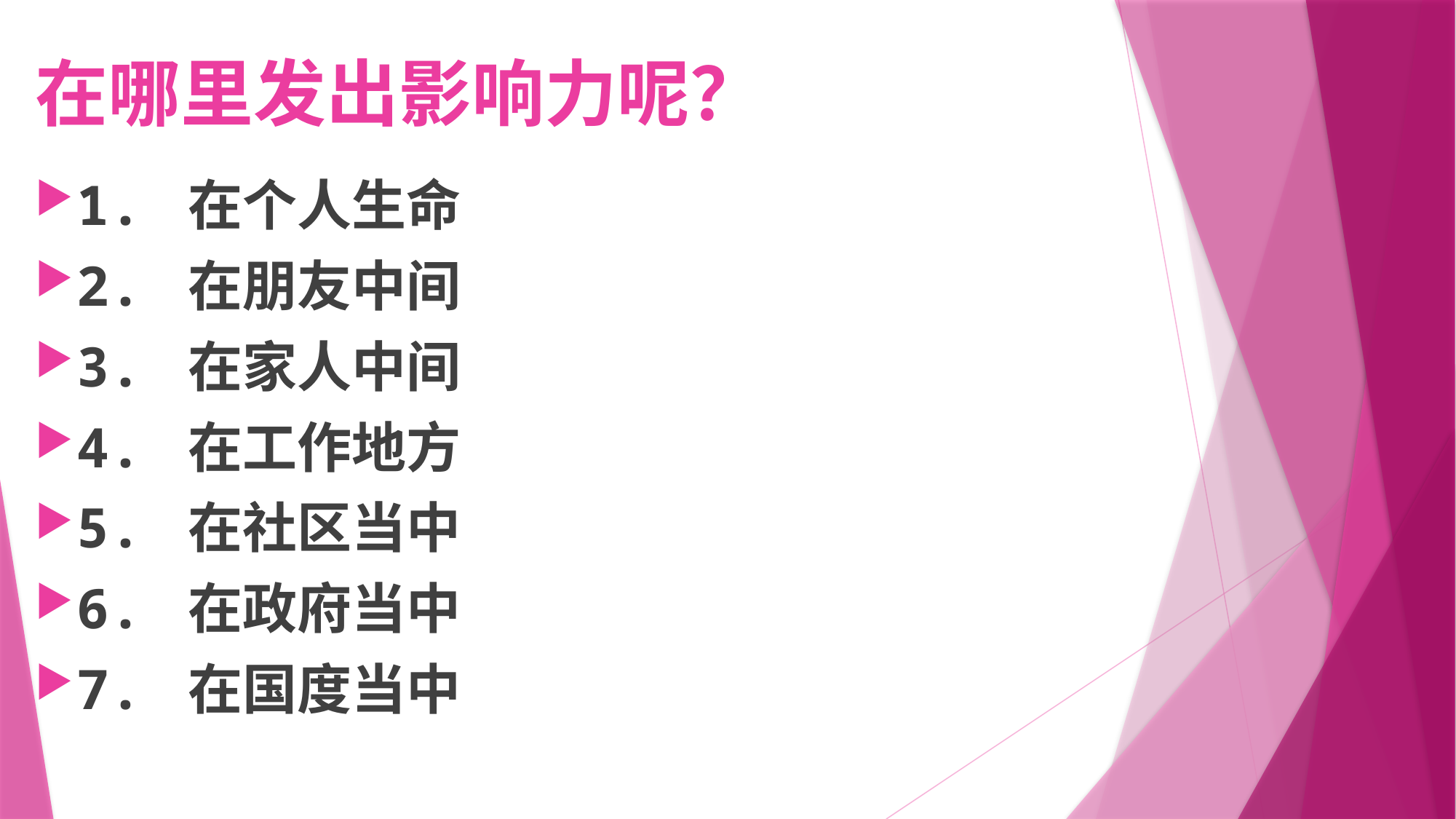

# 在哪里发出影响力呢？
1. 在个人生命
2. 在朋友中间
3. 在家人中间
4. 在工作地方
5. 在社区当中
6. 在政府当中
7. 在国度当中